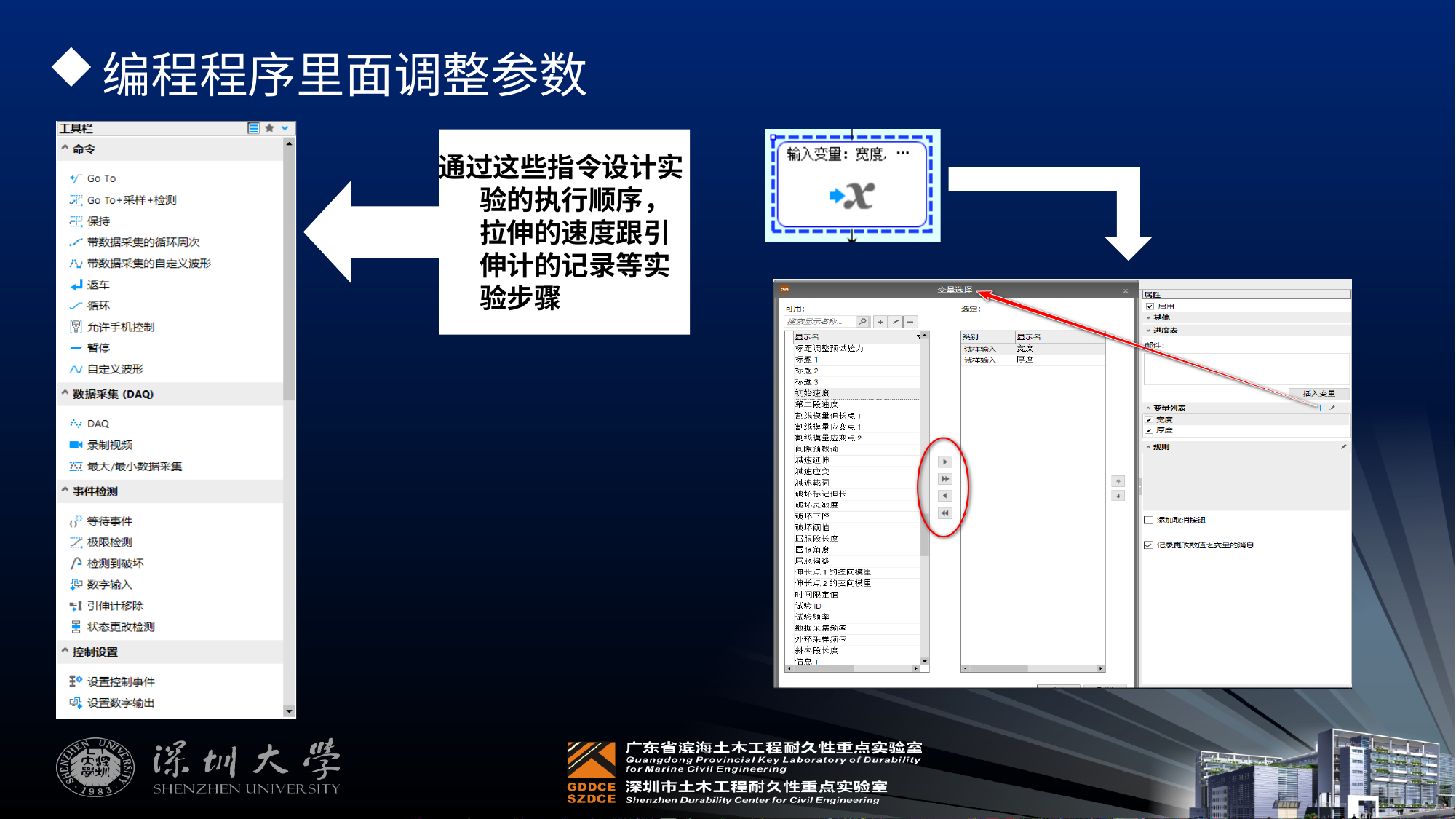

Page 18
# 编程程序里面调整参数

通过这些指令设计实验的执行顺序，拉伸的速度跟引伸计的记录等实验步骤